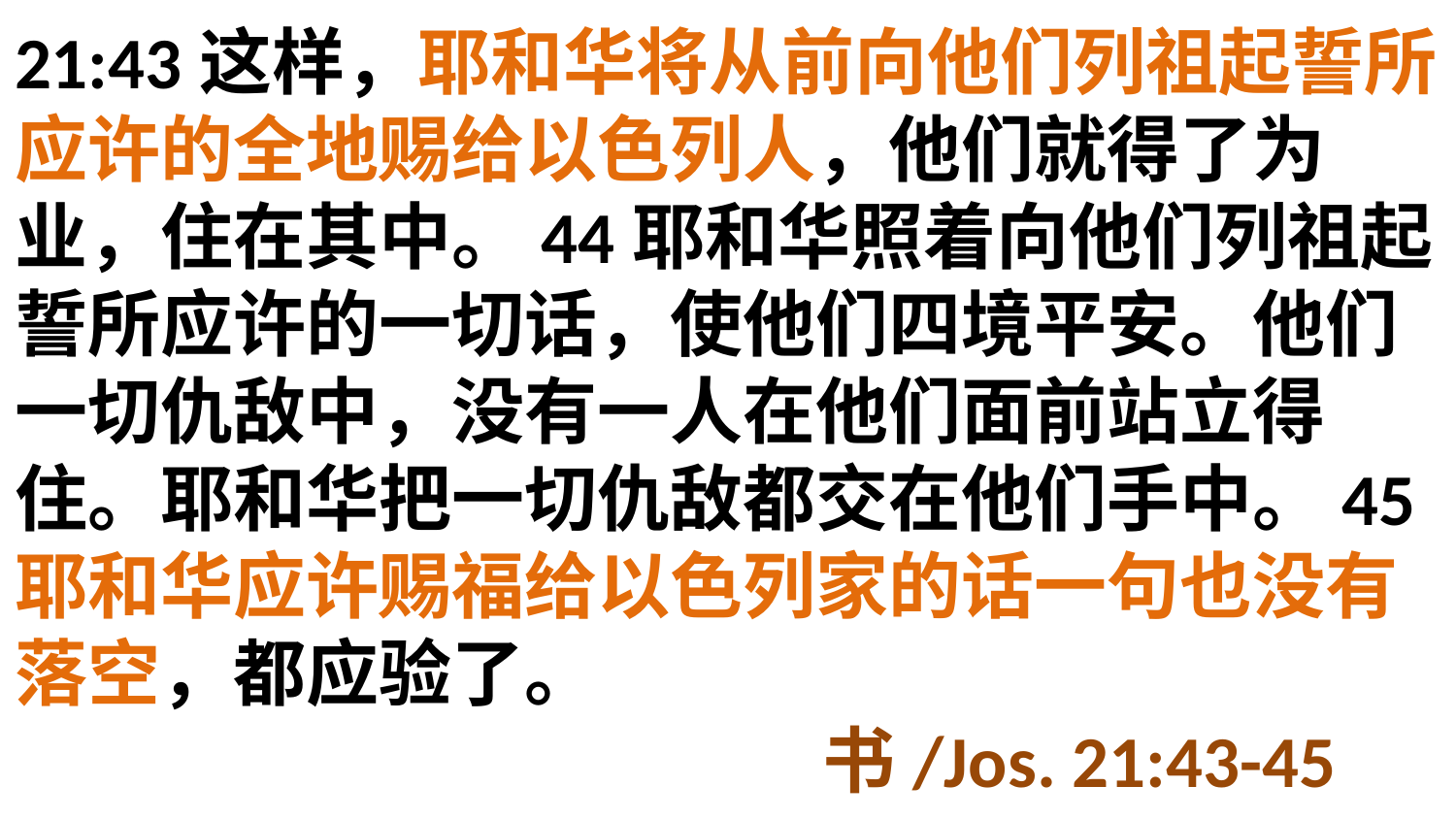

# 21:43这样，耶和华将从前向他们列祖起誓所应许的全地赐给以色列人，他们就得了为业，住在其中。44耶和华照着向他们列祖起誓所应许的一切话，使他们四境平安。他们一切仇敌中，没有一人在他们面前站立得住。耶和华把一切仇敌都交在他们手中。45耶和华应许赐福给以色列家的话一句也没有落空，都应验了。 书/Jos. 21:43-45